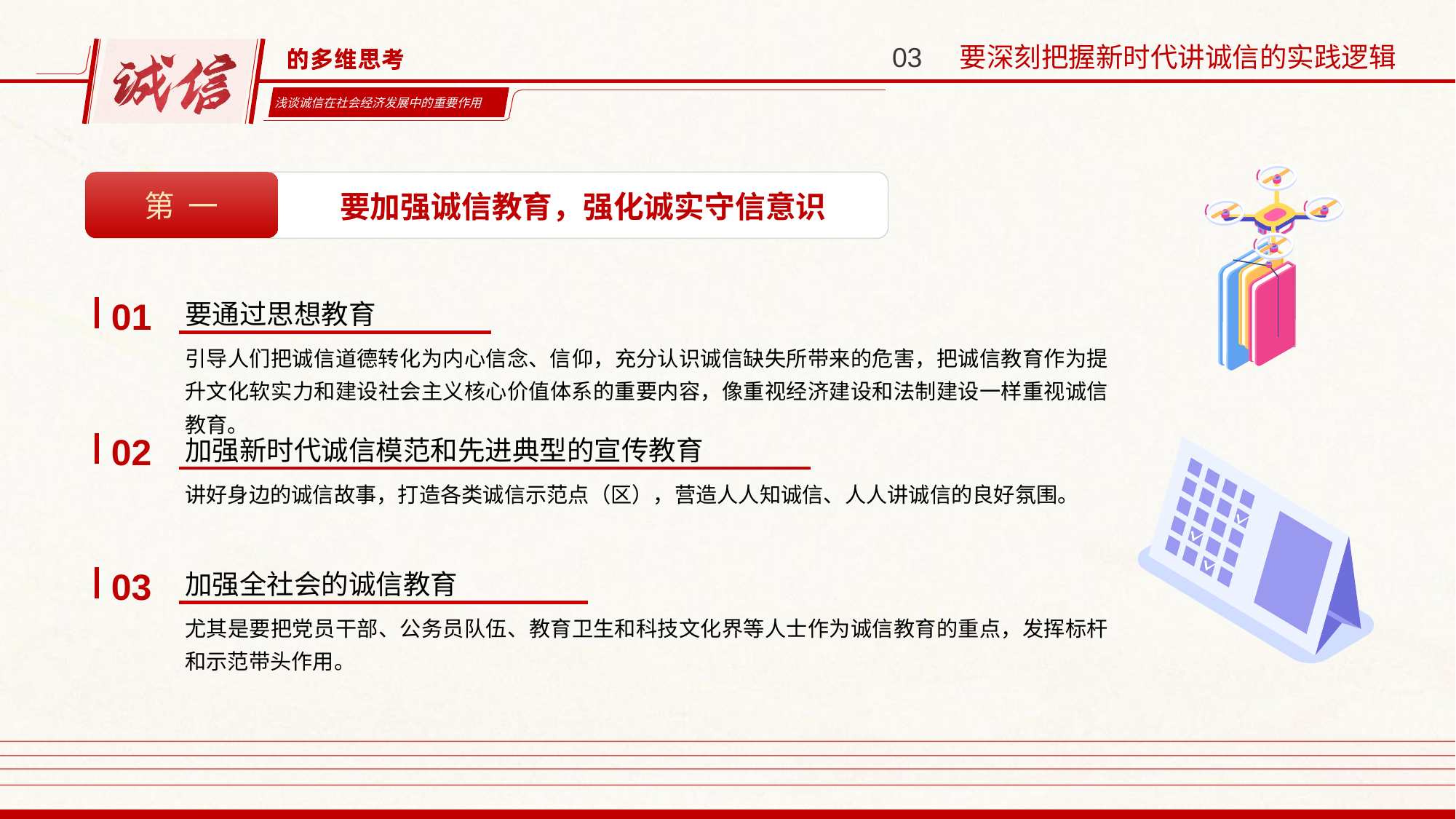

03    要深刻把握新时代讲诚信的实践逻辑

第  一
要加强诚信教育，强化诚实守信意识
要通过思想教育
01
引导人们把诚信道德转化为内心信念、信仰，充分认识诚信缺失所带来的危害，把诚信教育作为提升文化软实力和建设社会主义核心价值体系的重要内容，像重视经济建设和法制建设一样重视诚信教育。
加强新时代诚信模范和先进典型的宣传教育
02
讲好身边的诚信故事，打造各类诚信示范点（区），营造人人知诚信、人人讲诚信的良好氛围。

加强全社会的诚信教育
03
尤其是要把党员干部、公务员队伍、教育卫生和科技文化界等人士作为诚信教育的重点，发挥标杆和示范带头作用。